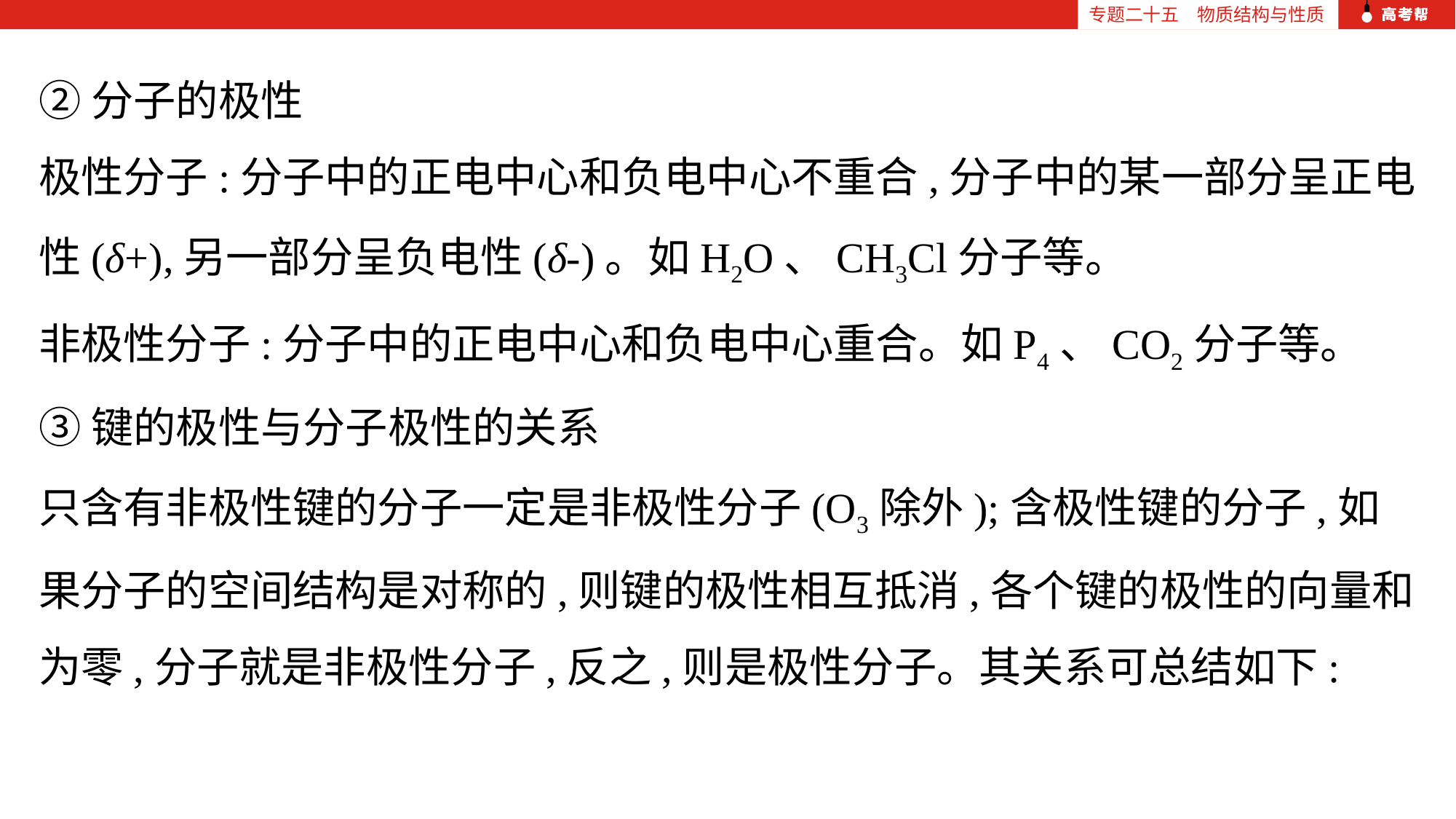

专题二十五　物质结构与性质
②分子的极性
极性分子:分子中的正电中心和负电中心不重合,分子中的某一部分呈正电性(δ+),另一部分呈负电性(δ-)。如H2O、CH3Cl分子等。
非极性分子:分子中的正电中心和负电中心重合。如P4、CO2分子等。
③键的极性与分子极性的关系
只含有非极性键的分子一定是非极性分子(O3除外);含极性键的分子,如果分子的空间结构是对称的,则键的极性相互抵消,各个键的极性的向量和为零,分子就是非极性分子,反之,则是极性分子。其关系可总结如下: